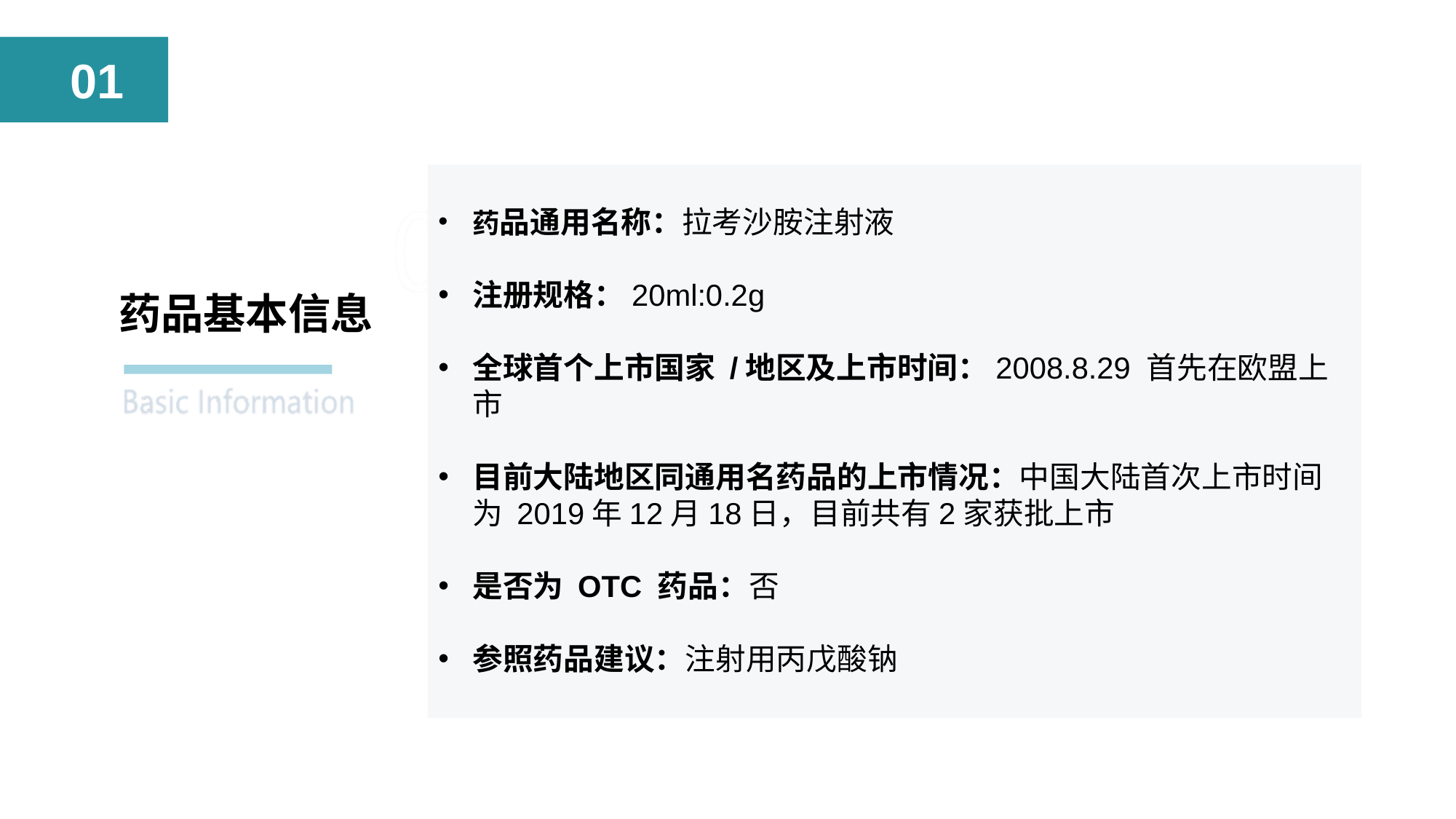

01

药品通用名称：拉考沙胺注射液

注册规格：20ml:0.2g

全球首个上市国家 /地区及上市时间：2008.8.29 首先在欧盟上市

目前大陆地区同通用名药品的上市情况：中国大陆首次上市时间为 2019年12月18日，目前共有2家获批上市

是否为 OTC 药品：否

参照药品建议：注射用丙戊酸钠

药品基本信息